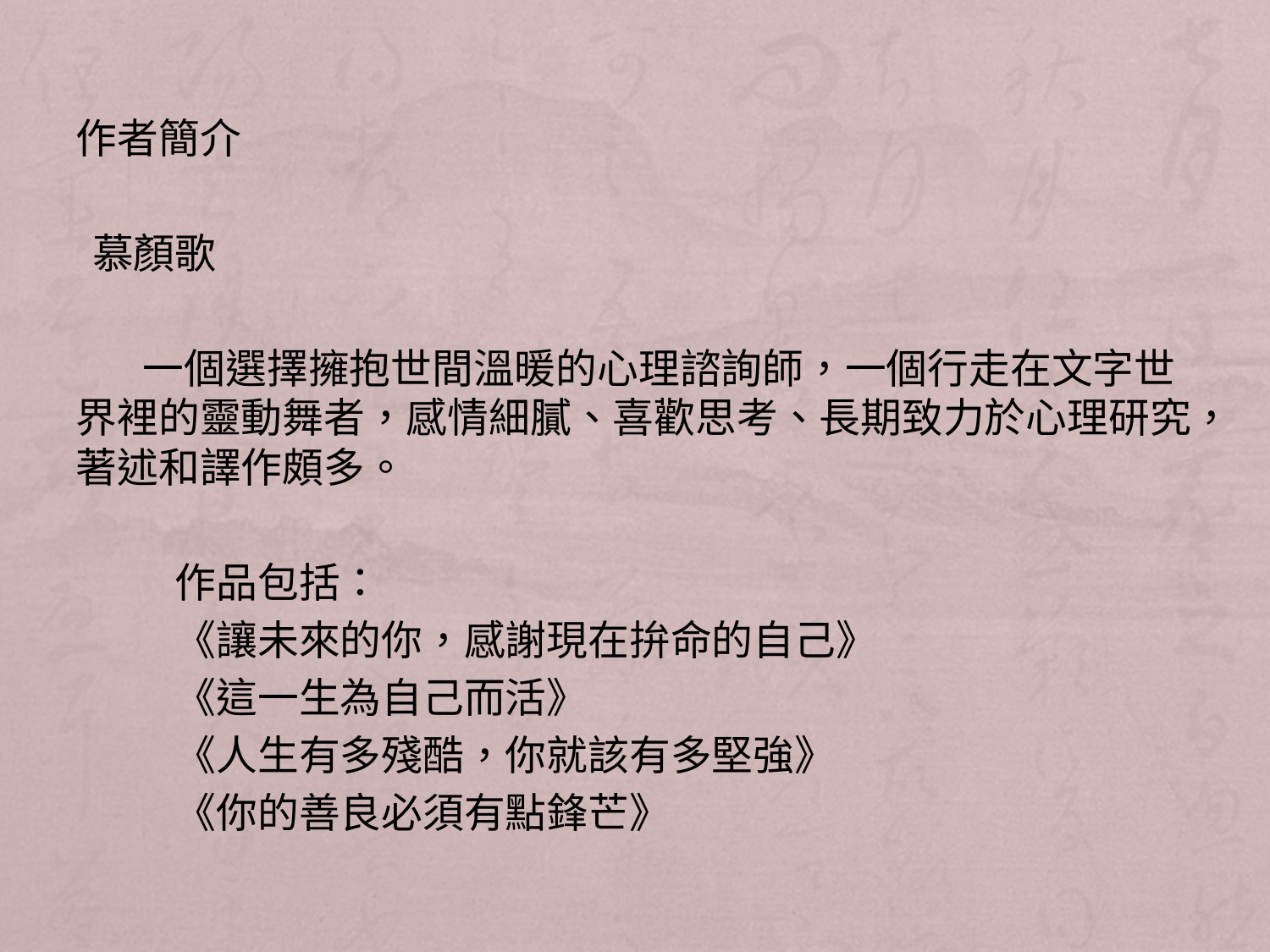

#
作者簡介

 慕顏歌

 　 一個選擇擁抱世間溫暖的心理諮詢師，一個行走在文字世界裡的靈動舞者，感情細膩、喜歡思考、長期致力於心理研究，著述和譯作頗多。

 　　作品包括：
 　　《讓未來的你，感謝現在拚命的自己》
 　　《這一生為自己而活》
 　　《人生有多殘酷，你就該有多堅強》
 　　《你的善良必須有點鋒芒》